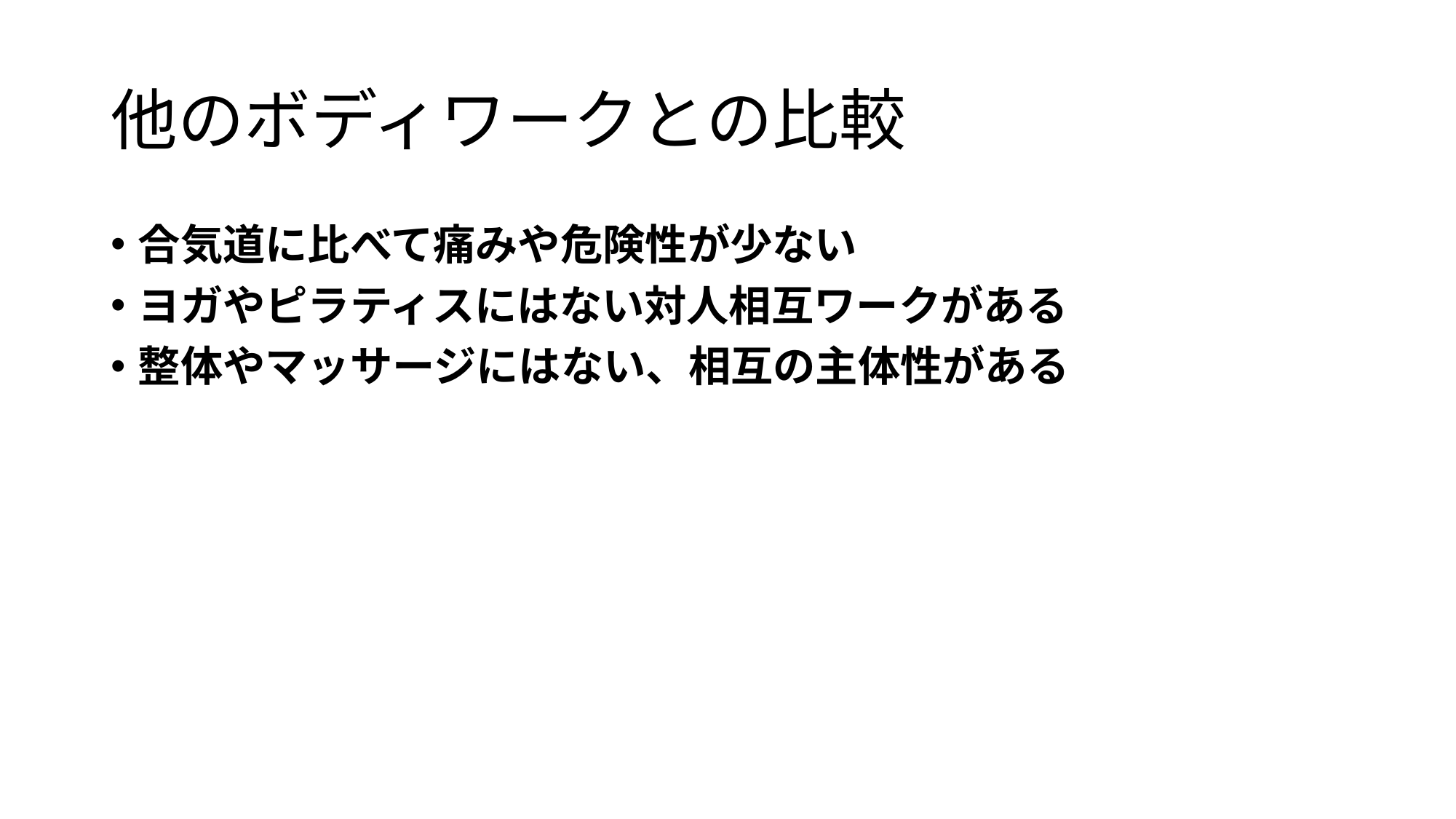

# 他のボディワークとの比較
合気道に比べて痛みや危険性が少ない
ヨガやピラティスにはない対人相互ワークがある
整体やマッサージにはない、相互の主体性がある